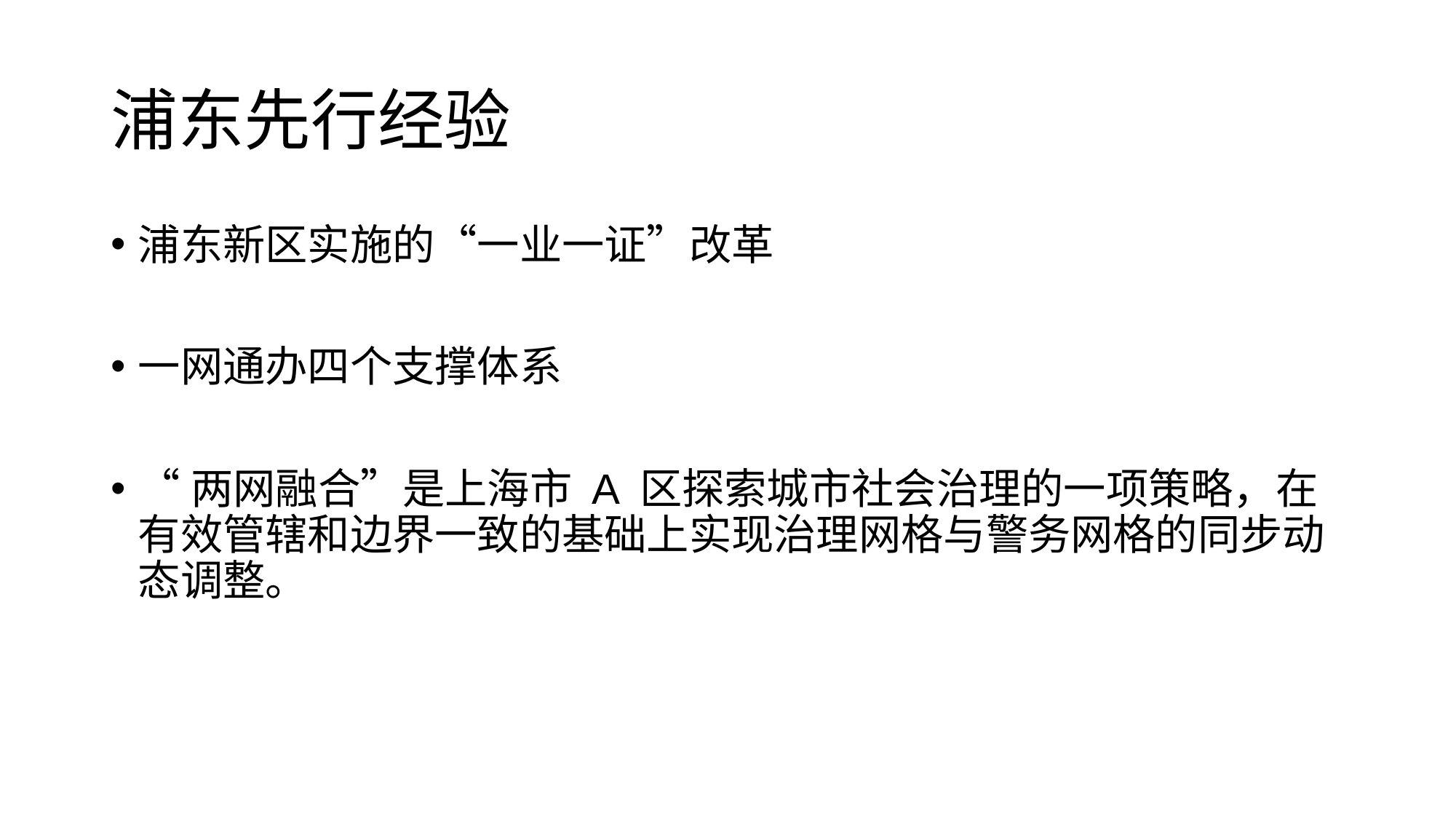

# 浦东先行经验
浦东新区实施的“一业一证”改革

一网通办四个支撑体系

“两网融合”是上海市 A 区探索城市社会治理的一项策略，在有效管辖和边界一致的基础上实现治理网格与警务网格的同步动态调整。